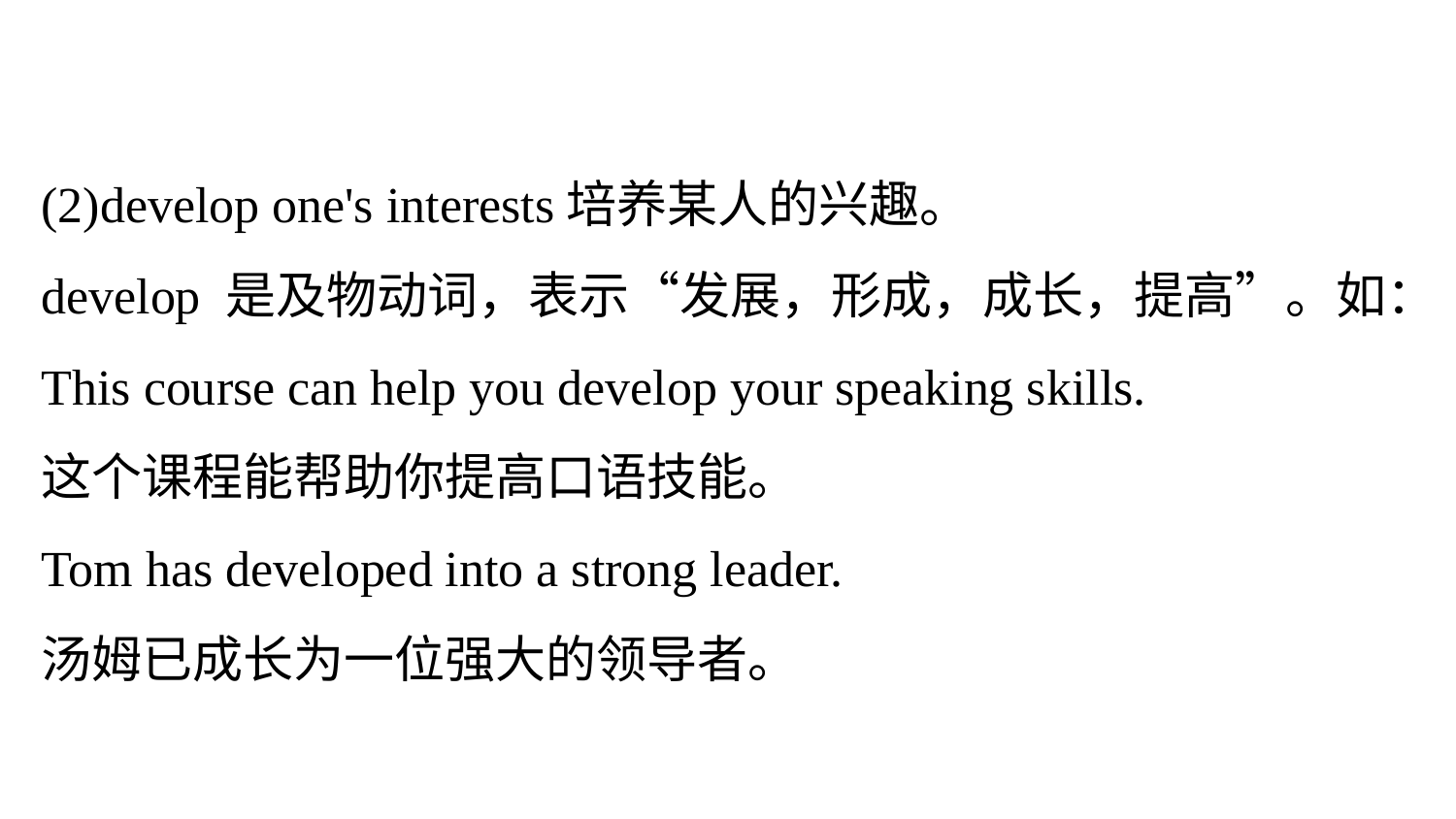

(2)develop one's interests培养某人的兴趣。
develop 是及物动词，表示“发展，形成，成长，提高”。如：
This course can help you develop your speaking skills.
这个课程能帮助你提高口语技能。
Tom has developed into a strong leader.
汤姆已成长为一位强大的领导者。